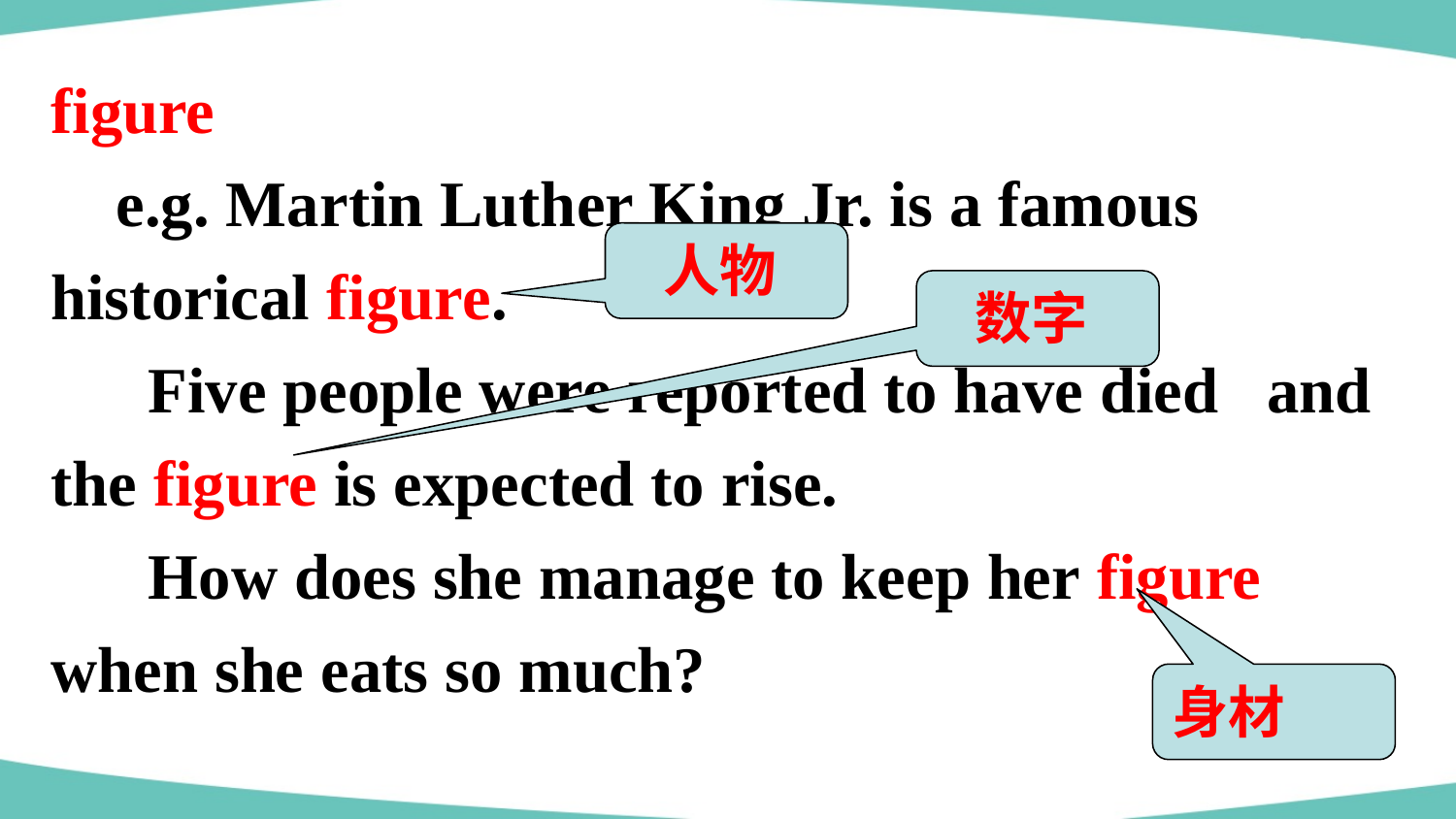

figure
    e.g. Martin Luther King Jr. is a famous           historical figure.
      Five people were reported to have died   and the figure is expected to rise.
      How does she manage to keep her figure when she eats so much?
  人物
  数字
身材